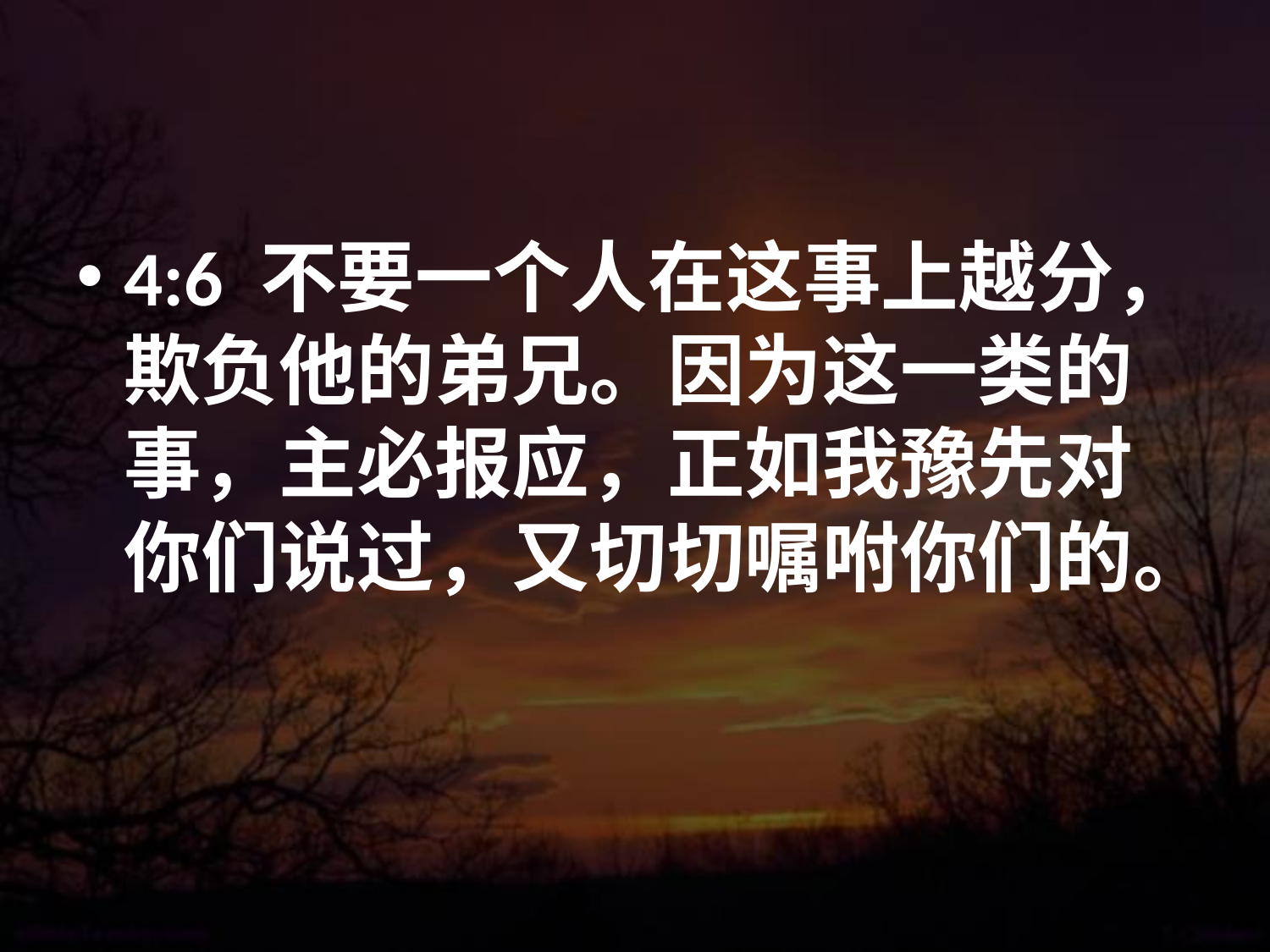

#
4:6 不要一个人在这事上越分，欺负他的弟兄。因为这一类的事，主必报应，正如我豫先对你们说过，又切切嘱咐你们的。